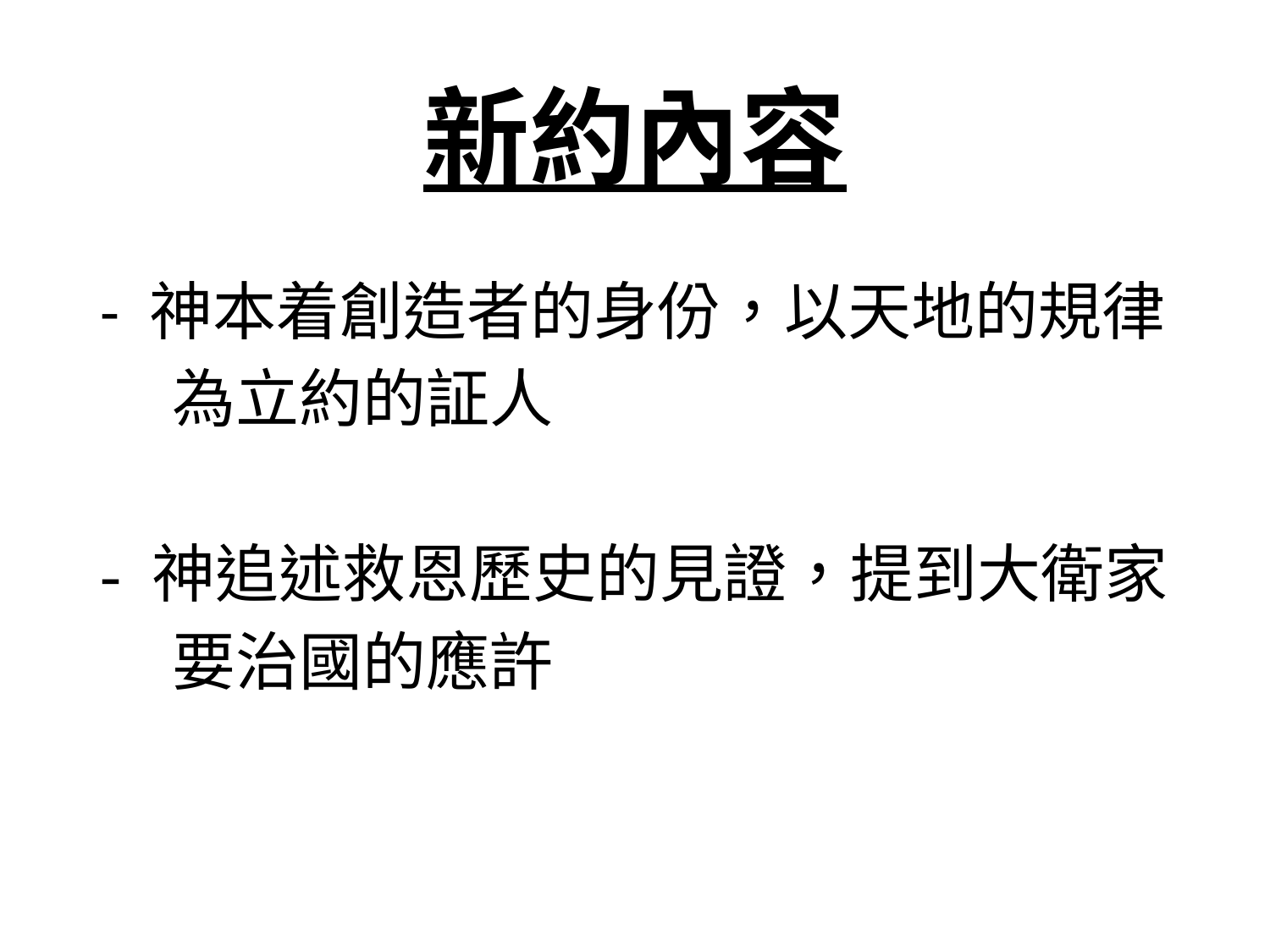

# 新約內容
- 神本着創造者的身份，以天地的規律為立約的証人

- 神追述救恩歷史的見證，提到大衛家要治國的應許